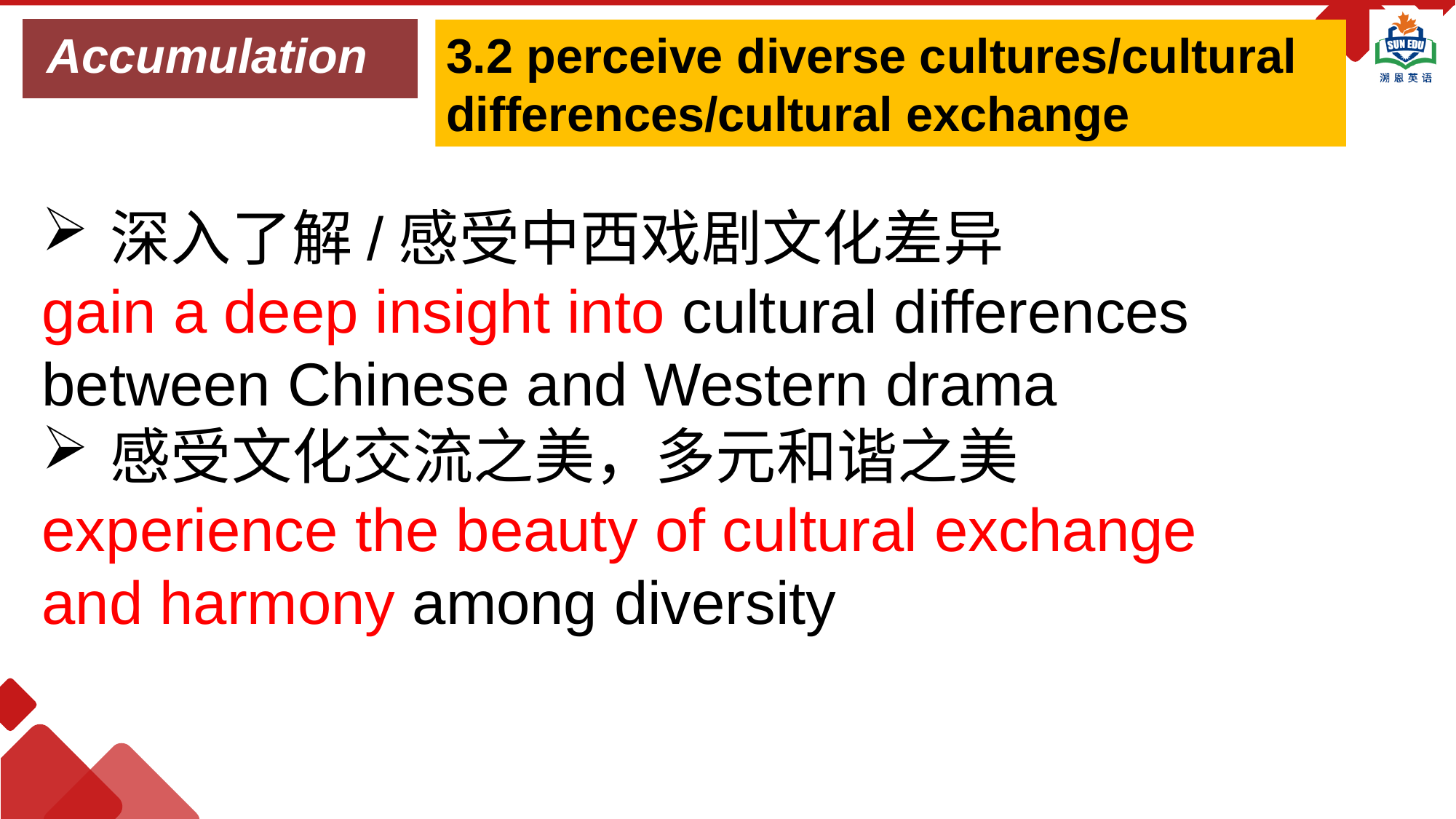

Accumulation
3.2 perceive diverse cultures/cultural differences/cultural exchange
深入了解/感受中西戏剧文化差异
gain a deep insight into cultural differences between Chinese and Western drama
感受文化交流之美，多元和谐之美
experience the beauty of cultural exchange and harmony among diversity